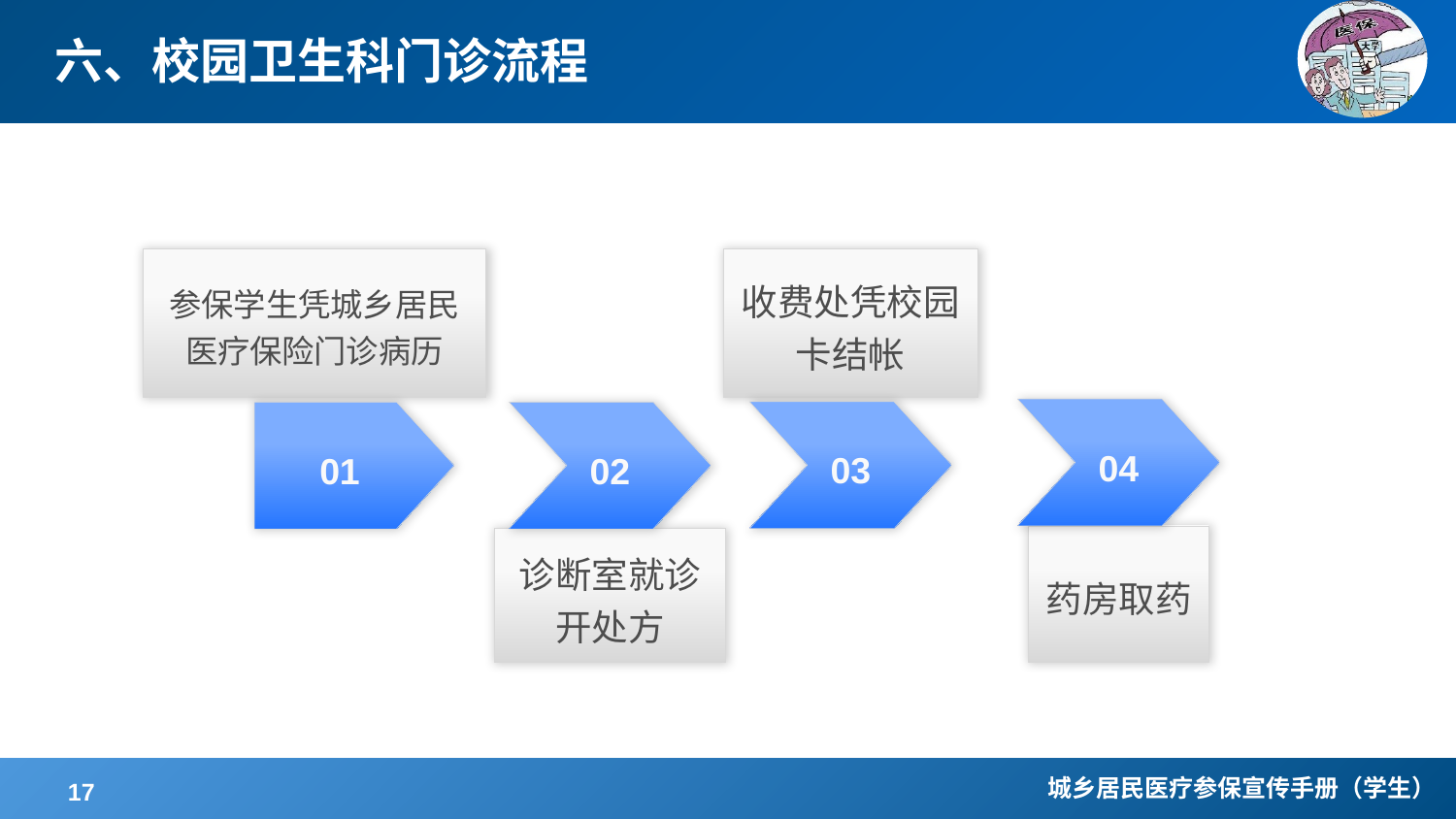

# 六、校园卫生科门诊流程
参保学生凭城乡居民医疗保险门诊病历
收费处凭校园卡结帐
04
03
01
02
药房取药
诊断室就诊开处方